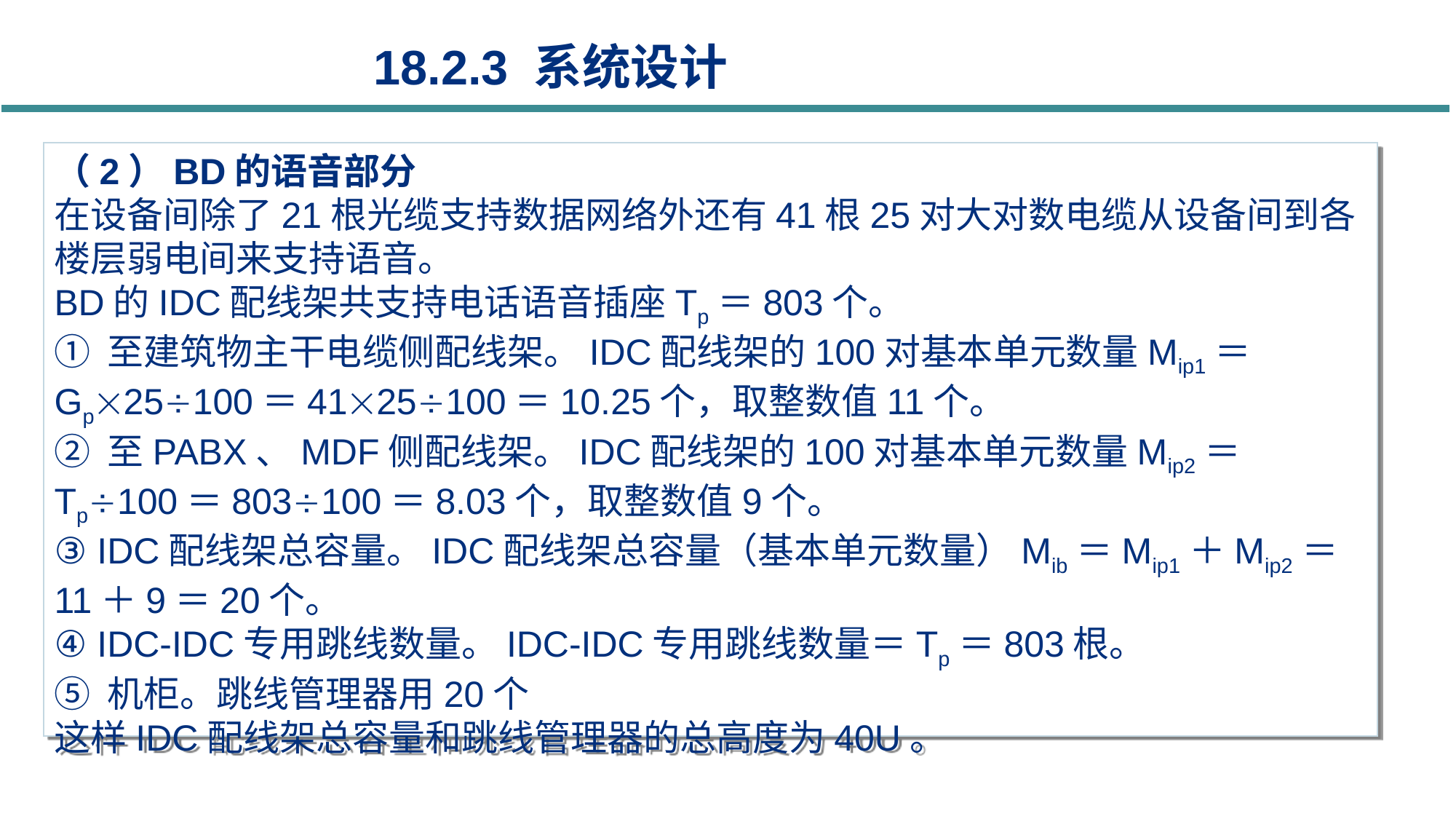

18.2.3 系统设计
（2）BD的语音部分
在设备间除了21根光缆支持数据网络外还有41根25对大对数电缆从设备间到各楼层弱电间来支持语音。
BD的IDC配线架共支持电话语音插座Tp＝803个。
① 至建筑物主干电缆侧配线架。IDC配线架的100对基本单元数量Mip1＝Gp×25÷100＝41×25÷100＝10.25个，取整数值11个。
② 至PABX、MDF侧配线架。IDC配线架的100对基本单元数量Mip2＝Tp÷100＝803÷100＝8.03个，取整数值9个。
③ IDC配线架总容量。IDC配线架总容量（基本单元数量）Mib＝Mip1＋Mip2＝11＋9＝20个。
④ IDC-IDC专用跳线数量。IDC-IDC专用跳线数量＝Tp＝803根。
⑤ 机柜。跳线管理器用20个
这样IDC配线架总容量和跳线管理器的总高度为40U。